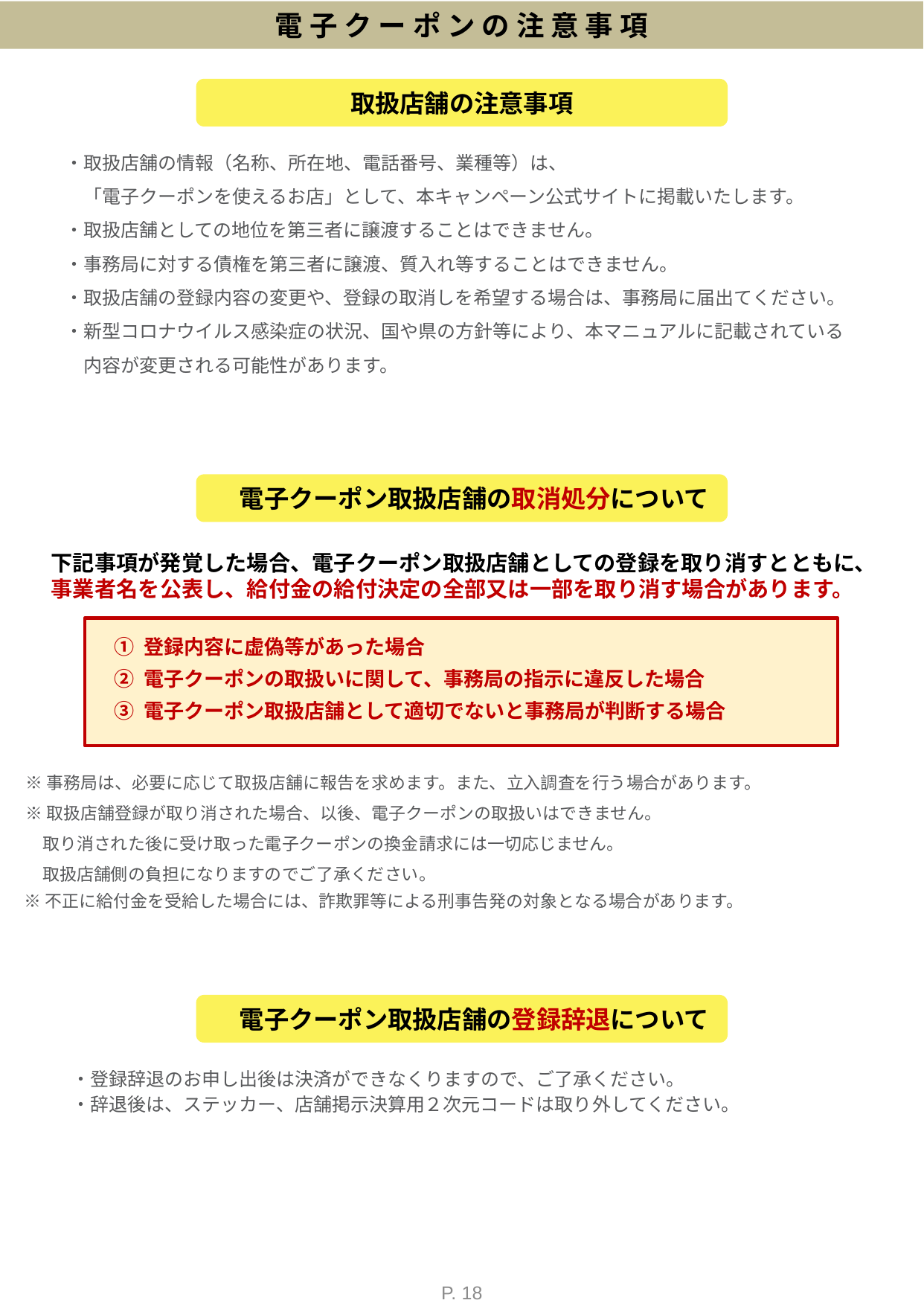

電子クーポンの注意事項
取扱店舗の注意事項
・取扱店舗の情報（名称、所在地、電話番号、業種等）は、
　「電子クーポンを使えるお店」として、本キャンペーン公式サイトに掲載いたします。
・取扱店舗としての地位を第三者に譲渡することはできません。
・事務局に対する債権を第三者に譲渡、質入れ等することはできません。
・取扱店舗の登録内容の変更や、登録の取消しを希望する場合は、事務局に届出てください。
・新型コロナウイルス感染症の状況、国や県の方針等により、本マニュアルに記載されている
　内容が変更される可能性があります。
　電子クーポン取扱店舗の取消処分について
下記事項が発覚した場合、電子クーポン取扱店舗としての登録を取り消すとともに、
事業者名を公表し、給付金の給付決定の全部又は一部を取り消す場合があります。

① 登録内容に虚偽等があった場合
② 電子クーポンの取扱いに関して、事務局の指示に違反した場合
③ 電子クーポン取扱店舗として適切でないと事務局が判断する場合
※事務局は、必要に応じて取扱店舗に報告を求めます。また、立入調査を行う場合があります。
※取扱店舗登録が取り消された場合、以後、電子クーポンの取扱いはできません。
　取り消された後に受け取った電子クーポンの換金請求には一切応じません。
　取扱店舗側の負担になりますのでご了承ください。
※不正に給付金を受給した場合には、詐欺罪等による刑事告発の対象となる場合があります。
　電子クーポン取扱店舗の登録辞退について
・登録辞退のお申し出後は決済ができなくりますので、ご了承ください。
・辞退後は、ステッカー、店舗掲示決算用２次元コードは取り外してください。
P. 18